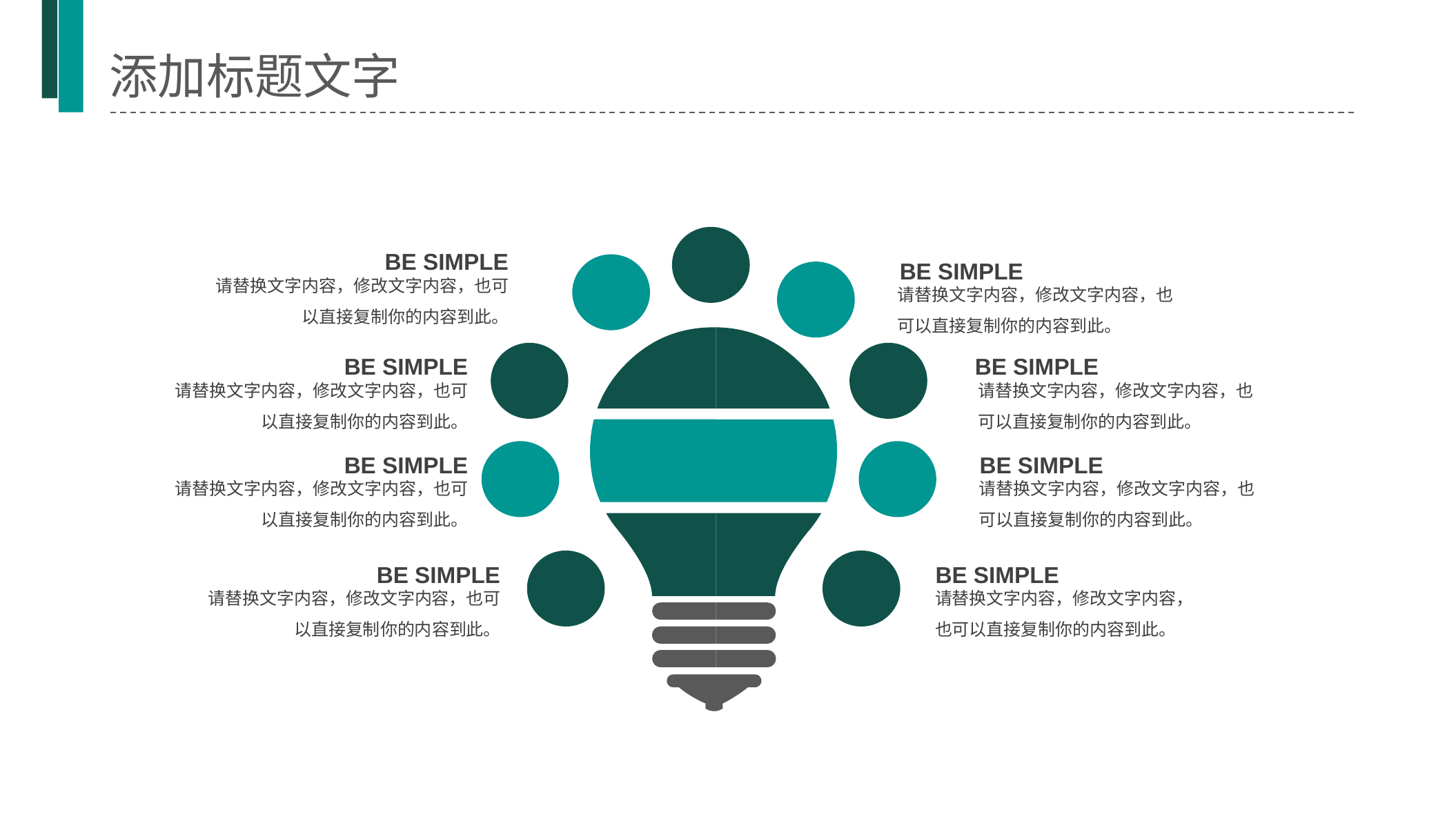

添加标题文字

BE SIMPLE
请替换文字内容，修改文字内容，也可以直接复制你的内容到此。
BE SIMPLE
请替换文字内容，修改文字内容，也可以直接复制你的内容到此。

BE SIMPLE
请替换文字内容，修改文字内容，也可以直接复制你的内容到此。
BE SIMPLE
请替换文字内容，修改文字内容，也可以直接复制你的内容到此。

BE SIMPLE
请替换文字内容，修改文字内容，也可以直接复制你的内容到此。
BE SIMPLE
请替换文字内容，修改文字内容，也可以直接复制你的内容到此。

BE SIMPLE
请替换文字内容，修改文字内容，也可以直接复制你的内容到此。
BE SIMPLE
请替换文字内容，修改文字内容，也可以直接复制你的内容到此。